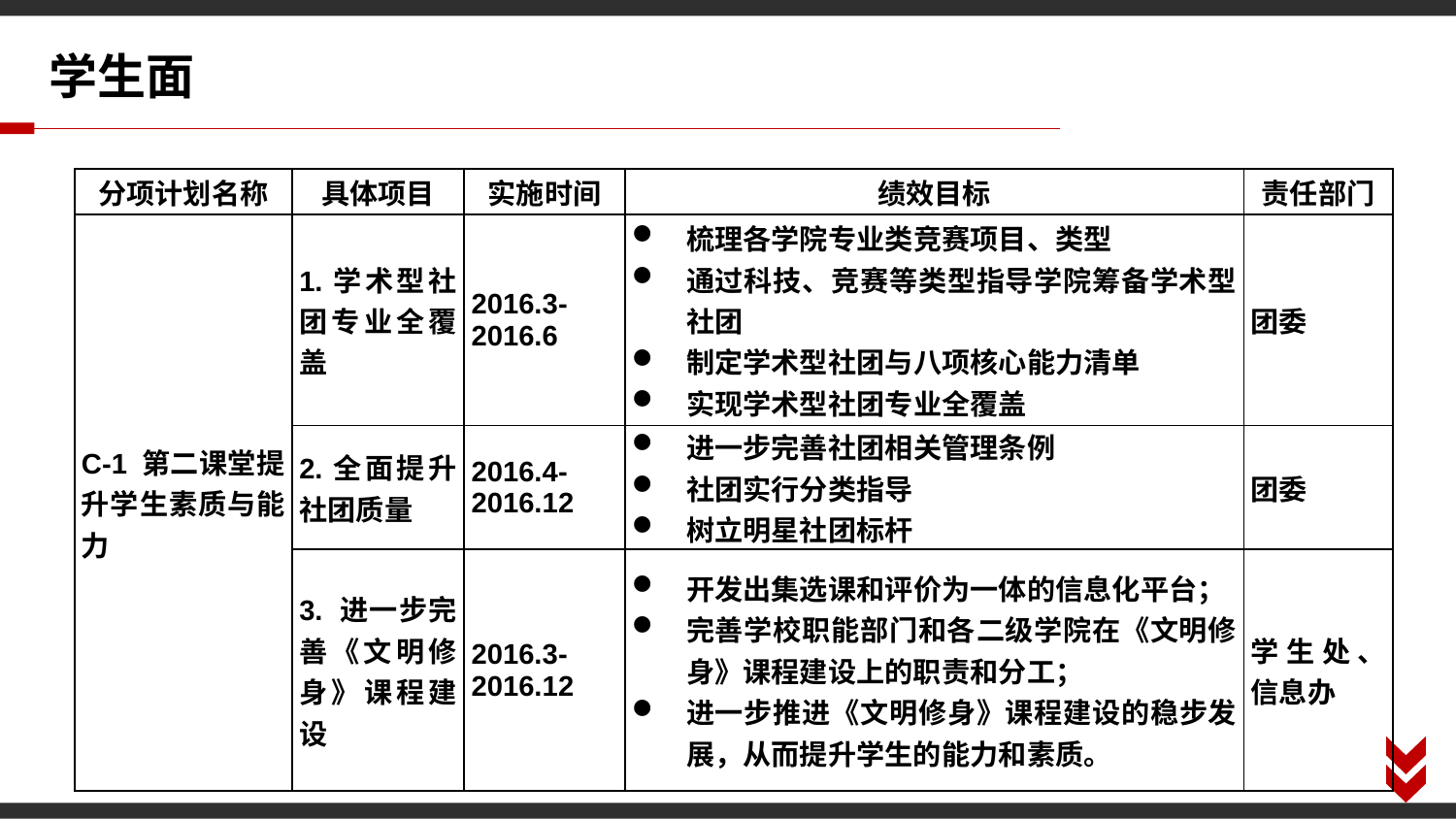

学生面

| 分项计划名称 | 具体项目 | 实施时间 | 绩效目标 | 责任部门 |
| --- | --- | --- | --- | --- |
| C-1 第二课堂提升学生素质与能力 | 1.学术型社团专业全覆盖 | 2016.3-2016.6 | 梳理各学院专业类竞赛项目、类型 通过科技、竞赛等类型指导学院筹备学术型社团 制定学术型社团与八项核心能力清单 实现学术型社团专业全覆盖 | 团委 |
|  | 2.全面提升社团质量 | 2016.4-2016.12 | 进一步完善社团相关管理条例 社团实行分类指导 树立明星社团标杆 | 团委 |
|  | 3. 进一步完善《文明修身》课程建设 | 2016.3-2016.12 | 开发出集选课和评价为一体的信息化平台； 完善学校职能部门和各二级学院在《文明修身》课程建设上的职责和分工； 进一步推进《文明修身》课程建设的稳步发展，从而提升学生的能力和素质。 | 学生处、信息办 |